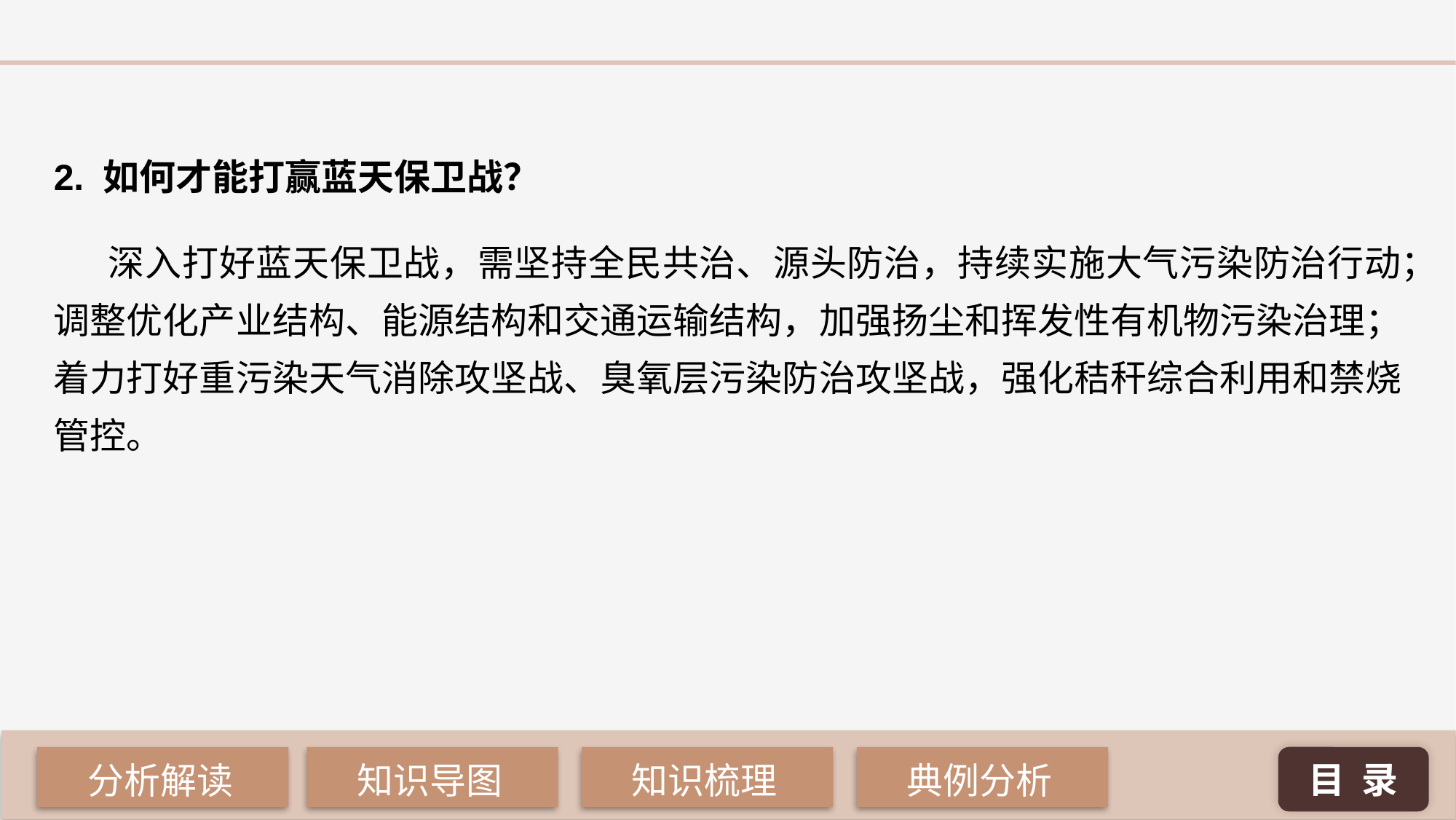

2. 如何才能打赢蓝天保卫战？
深入打好蓝天保卫战，需坚持全民共治、源头防治，持续实施大气污染防治行动；调整优化产业结构、能源结构和交通运输结构，加强扬尘和挥发性有机物污染治理；着力打好重污染天气消除攻坚战、臭氧层污染防治攻坚战，强化秸秆综合利用和禁烧管控。